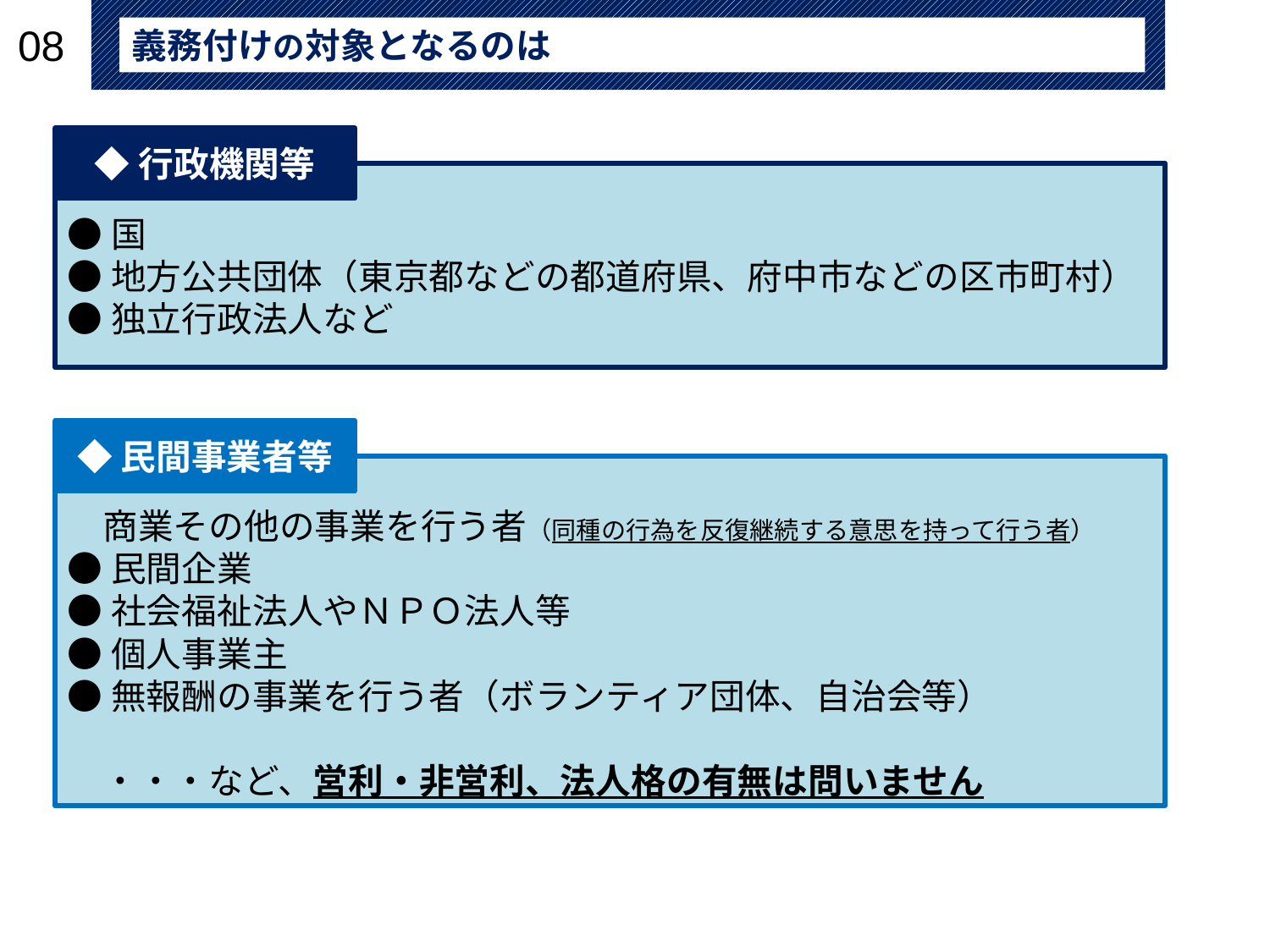

08
義務付けの対象となるのは
◆行政機関等

●国
●地方公共団体（東京都などの都道府県、府中市などの区市町村）
●独立行政法人など
◆民間事業者等

　商業その他の事業を行う者（同種の行為を反復継続する意思を持って行う者）
●民間企業
●社会福祉法人やＮＰＯ法人等
●個人事業主
●無報酬の事業を行う者（ボランティア団体、自治会等）

　・・・など、営利・非営利、法人格の有無は問いません